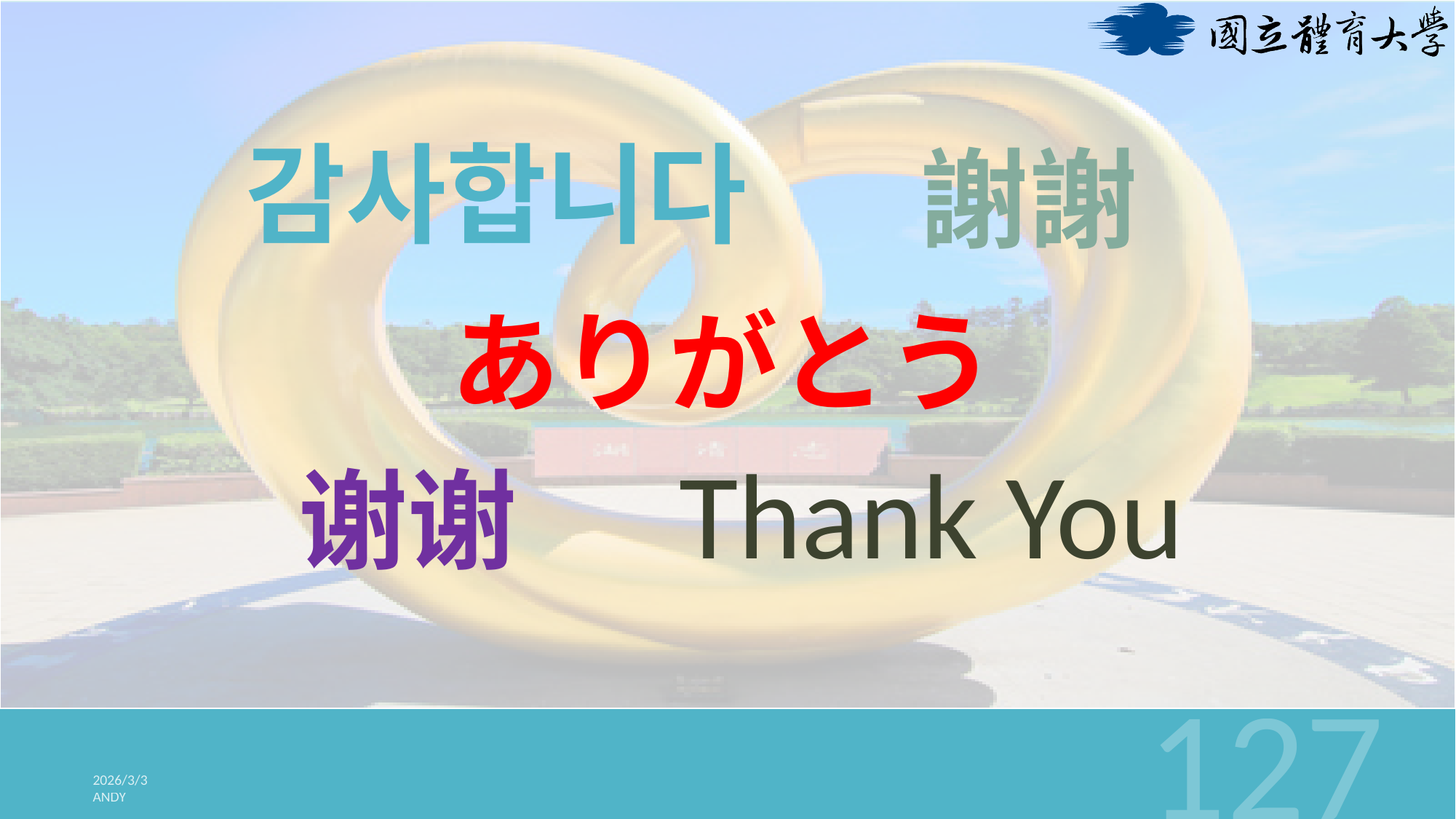

감사합니다
謝謝
ありがとう
Thank You
谢谢
#
127

2026/3/3
Andy